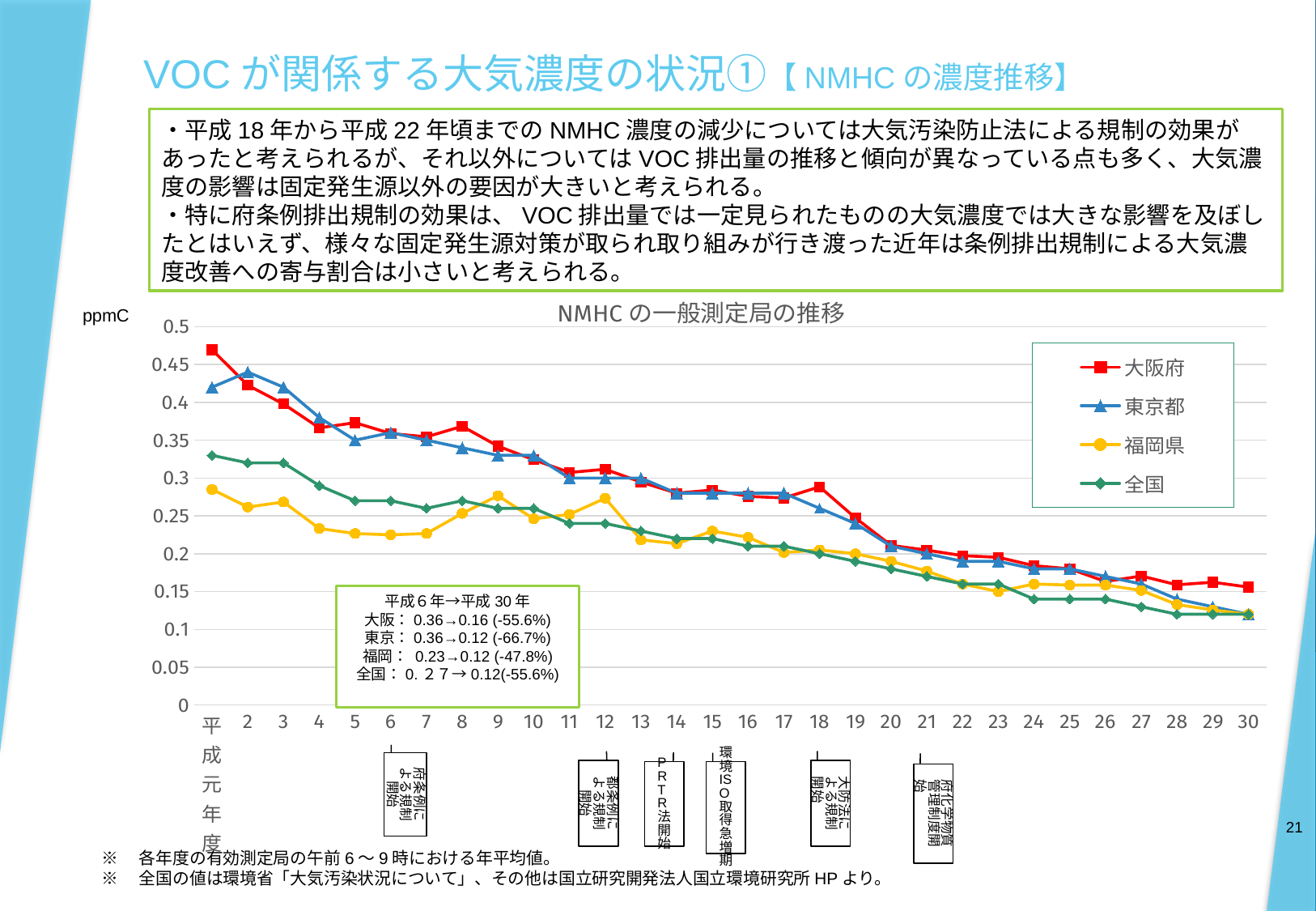

# VOCが関係する大気濃度の状況①【NMHCの濃度推移】
・平成18年から平成22年頃までのNMHC濃度の減少については大気汚染防止法による規制の効果があったと考えられるが、それ以外についてはVOC排出量の推移と傾向が異なっている点も多く、大気濃度の影響は固定発生源以外の要因が大きいと考えられる。
・特に府条例排出規制の効果は、VOC排出量では一定見られたものの大気濃度では大きな影響を及ぼしたとはいえず、様々な固定発生源対策が取られ取り組みが行き渡った近年は条例排出規制による大気濃度改善への寄与割合は小さいと考えられる。

### Chart: NMHCの一般測定局の推移

| Category | 大阪府 | 東京都 | 福岡県 | 全国 |
|---|---|---|---|---|
| 平成元年度 | 0.46950000000000003 | 0.42 | 0.285 | 0.33 |
| 2 | 0.42263157894736847 | 0.44 | 0.26166666666666666 | 0.32 |
| 3 | 0.3978947368421053 | 0.42 | 0.2683333333333333 | 0.32 |
| 4 | 0.36631578947368426 | 0.38 | 0.2333333333333333 | 0.29 |
| 5 | 0.37315789473684213 | 0.35 | 0.22666666666666666 | 0.27 |
| 6 | 0.3588888888888888 | 0.36 | 0.22499999999999998 | 0.27 |
| 7 | 0.3544444444444445 | 0.35 | 0.22666666666666668 | 0.26 |
| 8 | 0.3684210526315789 | 0.34 | 0.25333333333333335 | 0.27 |
| 9 | 0.3421052631578948 | 0.33 | 0.27666666666666667 | 0.26 |
| 10 | 0.3242105263157895 | 0.33 | 0.246 | 0.26 |
| 11 | 0.30736842105263157 | 0.3 | 0.252 | 0.24 |
| 12 | 0.31157894736842107 | 0.3 | 0.2733333333333333 | 0.24 |
| 13 | 0.29473684210526313 | 0.3 | 0.21833333333333335 | 0.23 |
| 14 | 0.28 | 0.28 | 0.21333333333333335 | 0.22 |
| 15 | 0.28421052631578947 | 0.28 | 0.22999999999999998 | 0.22 |
| 16 | 0.27578947368421053 | 0.28 | 0.22166666666666668 | 0.21 |
| 17 | 0.27368421052631575 | 0.28 | 0.20166666666666666 | 0.21 |
| 18 | 0.2884210526315789 | 0.26 | 0.205 | 0.2 |
| 19 | 0.2473684210526316 | 0.24 | 0.2 | 0.19 |
| 20 | 0.21105263157894735 | 0.21 | 0.19 | 0.18 |
| 21 | 0.2047368421052632 | 0.2 | 0.17714285714285713 | 0.17 |
| 22 | 0.1973684210526316 | 0.19 | 0.15999999999999998 | 0.16 |
| 23 | 0.19526315789473686 | 0.19 | 0.15 | 0.16 |
| 24 | 0.18421052631578946 | 0.18 | 0.15999999999999998 | 0.14 |
| 25 | 0.18 | 0.18 | 0.15857142857142859 | 0.14 |
| 26 | 0.16333333333333333 | 0.17 | 0.15857142857142859 | 0.14 |
| 27 | 0.17055555555555552 | 0.16 | 0.1514285714285714 | 0.13 |
| 28 | 0.15888888888888889 | 0.14 | 0.13285714285714287 | 0.12 |
| 29 | 0.1623529411764706 | 0.13 | 0.12571428571428572 | 0.12 |
| 30 | 0.15588235294117644 | 0.12 | 0.12 | 0.12 |
ppmC

平成６年→平成30年
大阪：0.36→0.16 (-55.6%)
東京：0.36→0.12 (-66.7%)
福岡： 0.23→0.12 (-47.8%)
全国：0.２７→0.12(-55.6%)

府条例による規制開始
都条例による規制開始
大防法による規制開始
PRTR法開始
環境ISO
取得急増期
府化学物質管理制度開始
21
※　各年度の有効測定局の午前6～9時における年平均値。
※　全国の値は環境省「大気汚染状況について」、その他は国立研究開発法人国立環境研究所HPより。